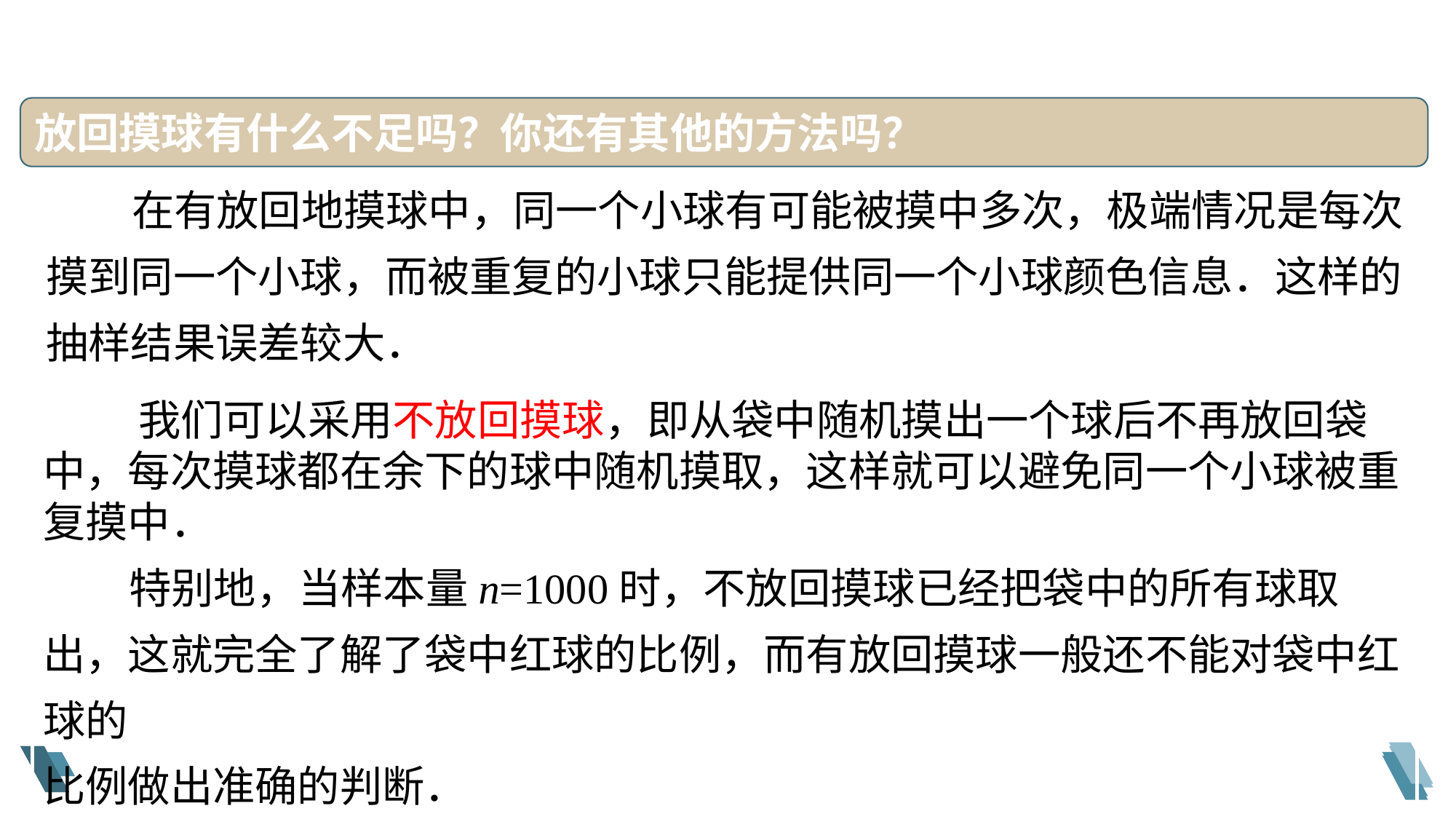

放回摸球有什么不足吗？你还有其他的方法吗？
        在有放回地摸球中，同一个小球有可能被摸中多次，极端情况是每次
摸到同一个小球，而被重复的小球只能提供同一个小球颜色信息．这样的抽样结果误差较大．
         我们可以采用不放回摸球，即从袋中随机摸出一个球后不再放回袋
中，每次摸球都在余下的球中随机摸取，这样就可以避免同一个小球被重
复摸中．
        特别地，当样本量n=1000时，不放回摸球已经把袋中的所有球取出，这就完全了解了袋中红球的比例，而有放回摸球一般还不能对袋中红球的
比例做出准确的判断．